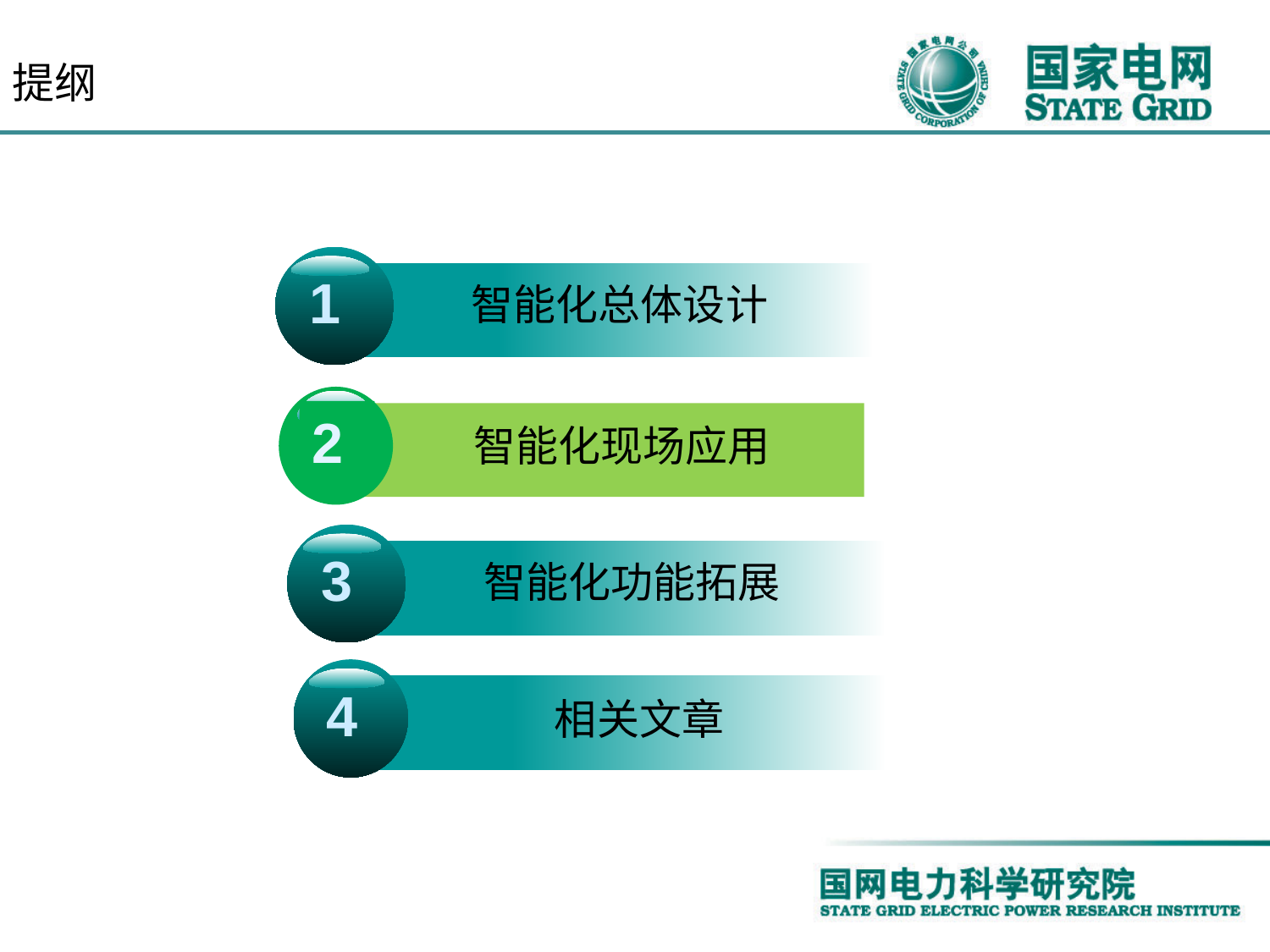

# 提纲

1

智能化总体设计

2

智能化现场应用

3

智能化功能拓展

4

相关文章